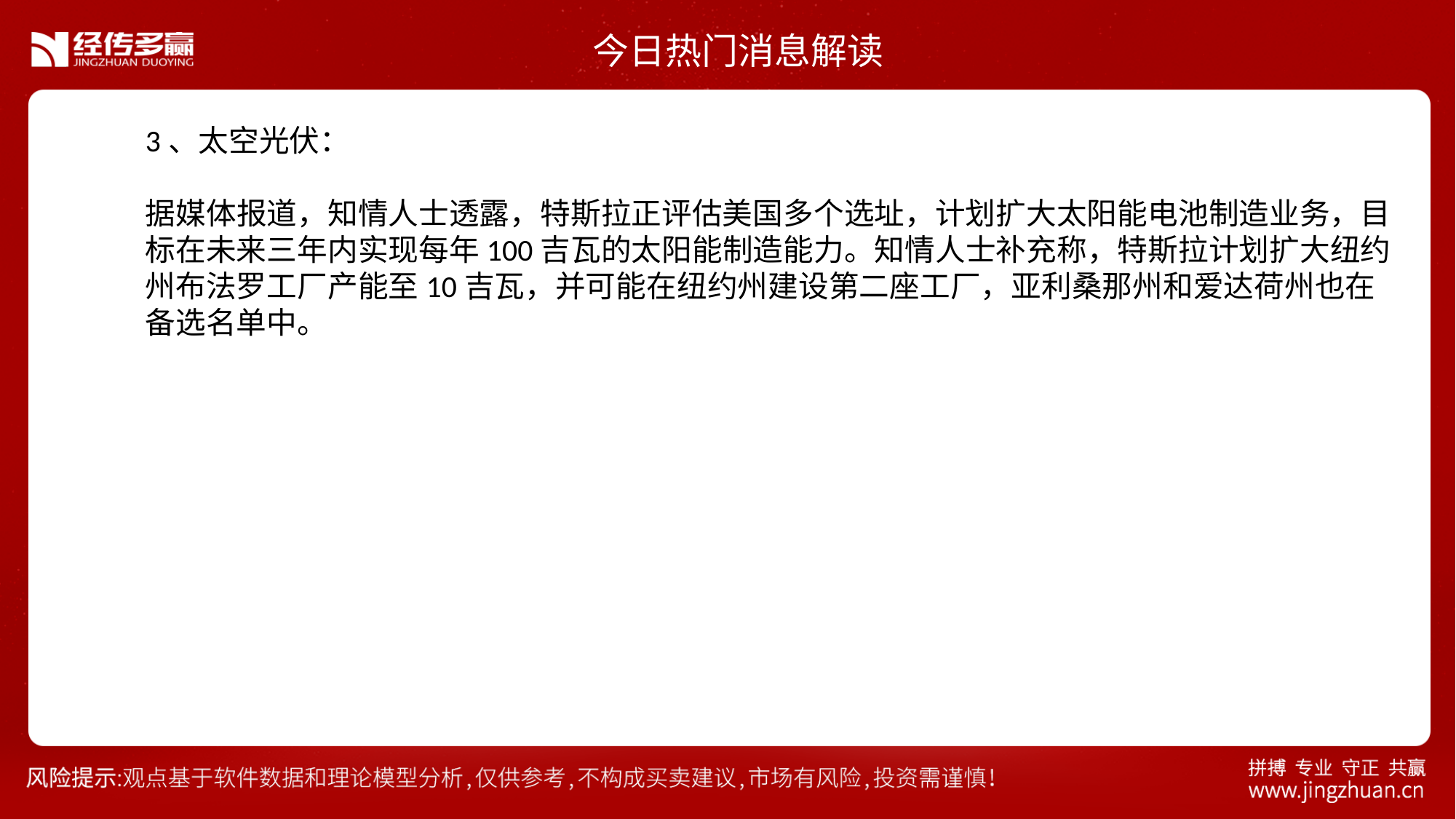

今日热门消息解读
3、太空光伏：

据媒体报道，知情人士透露，特斯拉正评估美国多个选址，计划扩大太阳能电池制造业务，目标在未来三年内实现每年100吉瓦的太阳能制造能力。知情人士补充称，特斯拉计划扩大纽约州布法罗工厂产能至10吉瓦，并可能在纽约州建设第二座工厂，亚利桑那州和爱达荷州也在备选名单中。